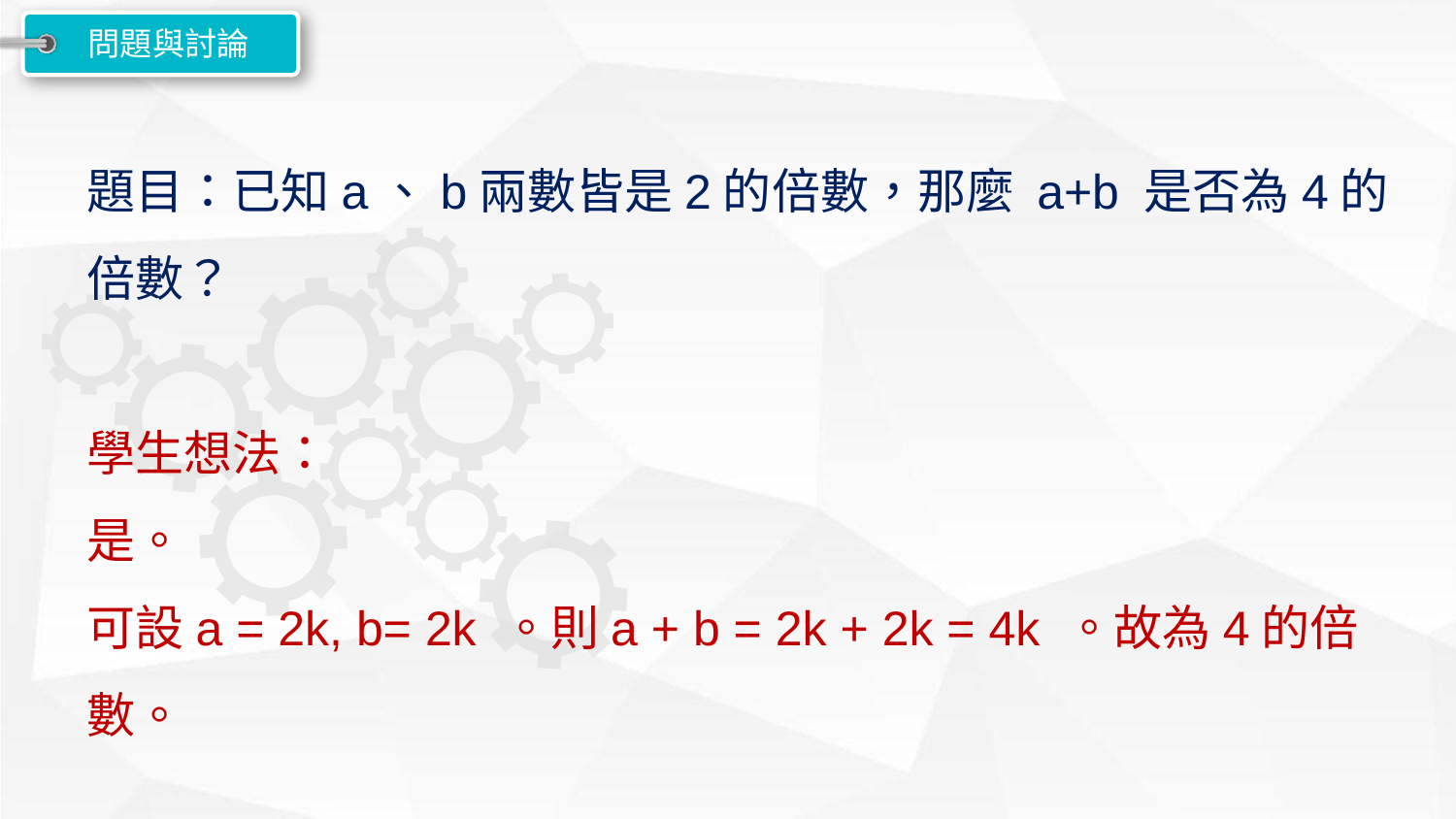

問題與討論

題目：已知a、b兩數皆是2的倍數，那麼 a+b 是否為4的倍數？

學生想法：
是。
可設a = 2k, b= 2k 。則a + b = 2k + 2k = 4k 。故為4的倍數。